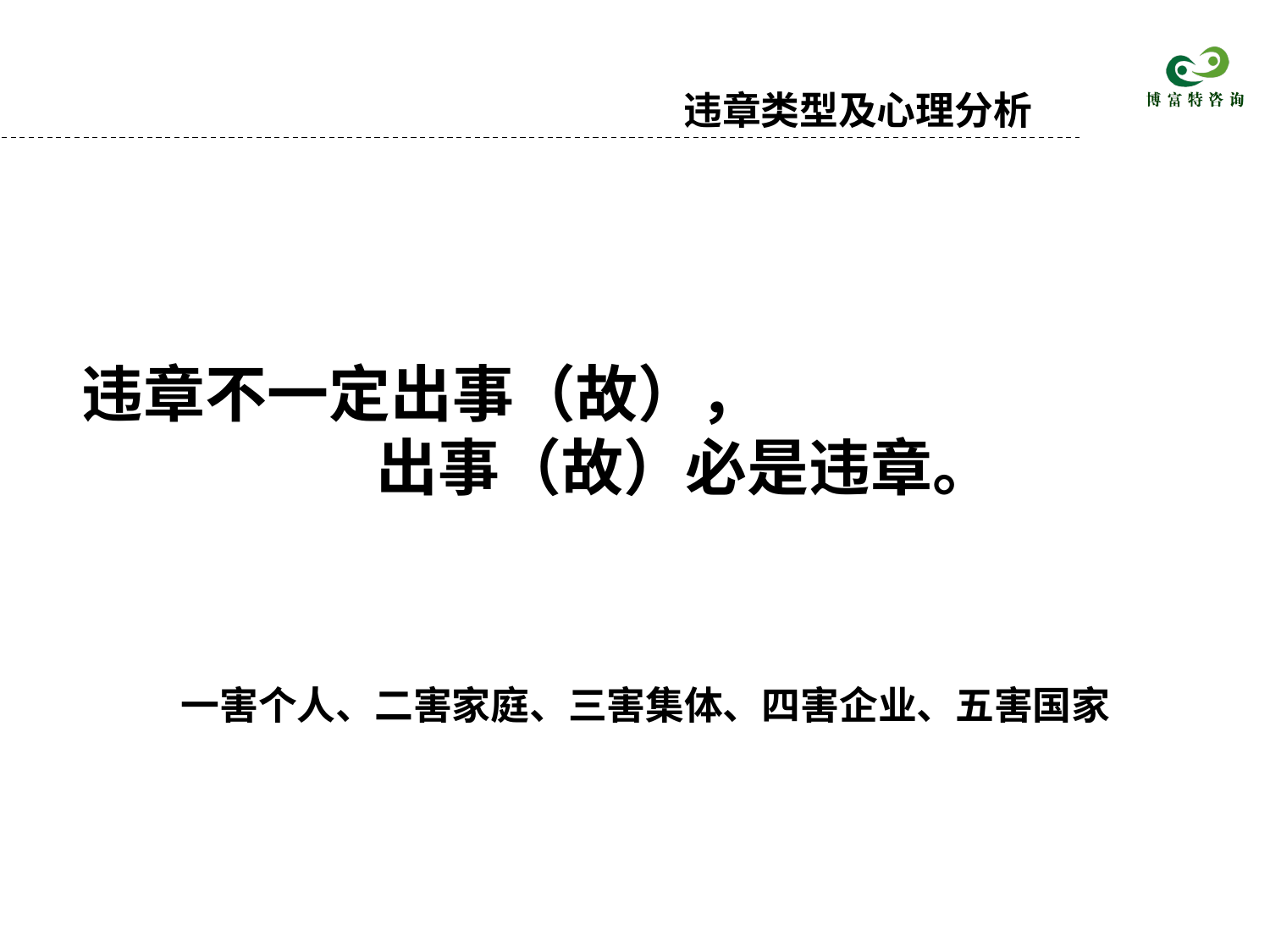

违章不一定出事（故），
                    出事（故）必是违章。

一害个人、二害家庭、三害集体、四害企业、五害国家